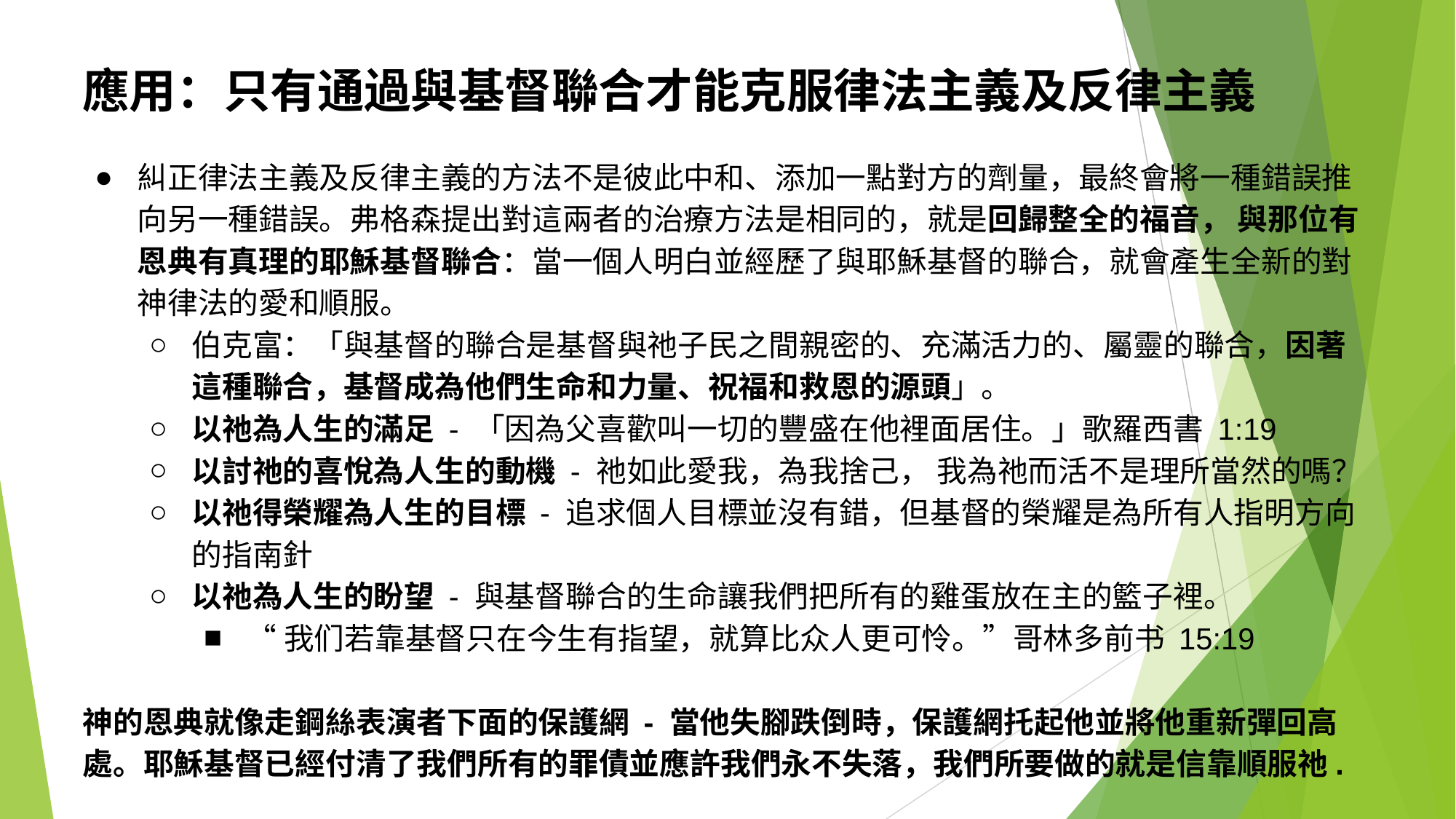

應用：只有通過與基督聯合才能克服律法主義及反律主義

糾正律法主義及反律主義的方法不是彼此中和、添加一點對方的劑量，最終會將一種錯誤推向另一種錯誤。弗格森提出對這兩者的治療方法是相同的，就是回歸整全的福音， 與那位有恩典有真理的耶穌基督聯合：當一個人明白並經歷了與耶穌基督的聯合，就會產生全新的對神律法的愛和順服。
伯克富：「與基督的聯合是基督與祂子民之間親密的、充滿活力的、屬靈的聯合，因著這種聯合，基督成為他們生命和力量、祝福和救恩的源頭」。
以祂為人生的滿足 - 「因為父喜歡叫一切的豐盛在他裡面居住。」歌羅西書 1:19
以討祂的喜悅為人生的動機 - 祂如此愛我，為我捨己， 我為祂而活不是理所當然的嗎？
以祂得榮耀為人生的目標 - 追求個人目標並沒有錯，但基督的榮耀是為所有人指明方向的指南針
以祂為人生的盼望 - 與基督聯合的生命讓我們把所有的雞蛋放在主的籃子裡。
“我们若靠基督只在今生有指望，就算比众人更可怜。”哥林多前书‬ ‭15‬:‭19‬ ‭

神的恩典就像走鋼絲表演者下面的保護網 - 當他失腳跌倒時，保護網托起他並將他重新彈回高處。耶穌基督已經付清了我們所有的罪債並應許我們永不失落，我們所要做的就是信靠順服祂.